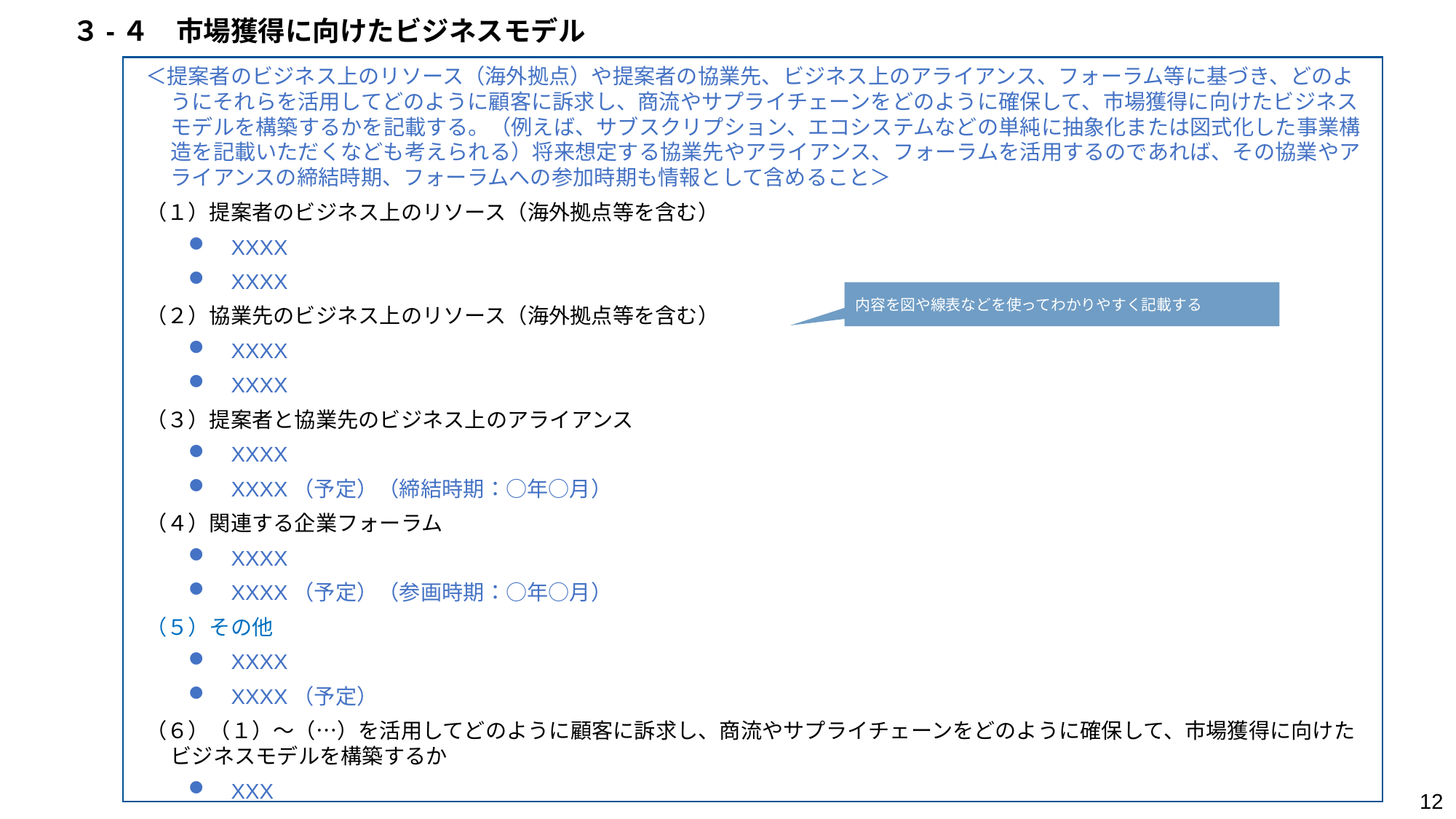

３-４　市場獲得に向けたビジネスモデル

＜提案者のビジネス上のリソース（海外拠点）や提案者の協業先、ビジネス上のアライアンス、フォーラム等に基づき、どのようにそれらを活用してどのように顧客に訴求し、商流やサプライチェーンをどのように確保して、市場獲得に向けたビジネスモデルを構築するかを記載する。（例えば、サブスクリプション、エコシステムなどの単純に抽象化または図式化した事業構造を記載いただくなども考えられる）将来想定する協業先やアライアンス、フォーラムを活用するのであれば、その協業やアライアンスの締結時期、フォーラムへの参加時期も情報として含めること＞
（１）提案者のビジネス上のリソース（海外拠点等を含む）
XXXX
XXXX
（２）協業先のビジネス上のリソース（海外拠点等を含む）
XXXX
XXXX
（３）提案者と協業先のビジネス上のアライアンス
XXXX
XXXX（予定）（締結時期：○年○月）
（４）関連する企業フォーラム
XXXX
XXXX（予定）（参画時期：○年○月）
（５）その他
XXXX
XXXX（予定）
（６）（１）～（…）を活用してどのように顧客に訴求し、商流やサプライチェーンをどのように確保して、市場獲得に向けたビジネスモデルを構築するか
XXX
内容を図や線表などを使ってわかりやすく記載する